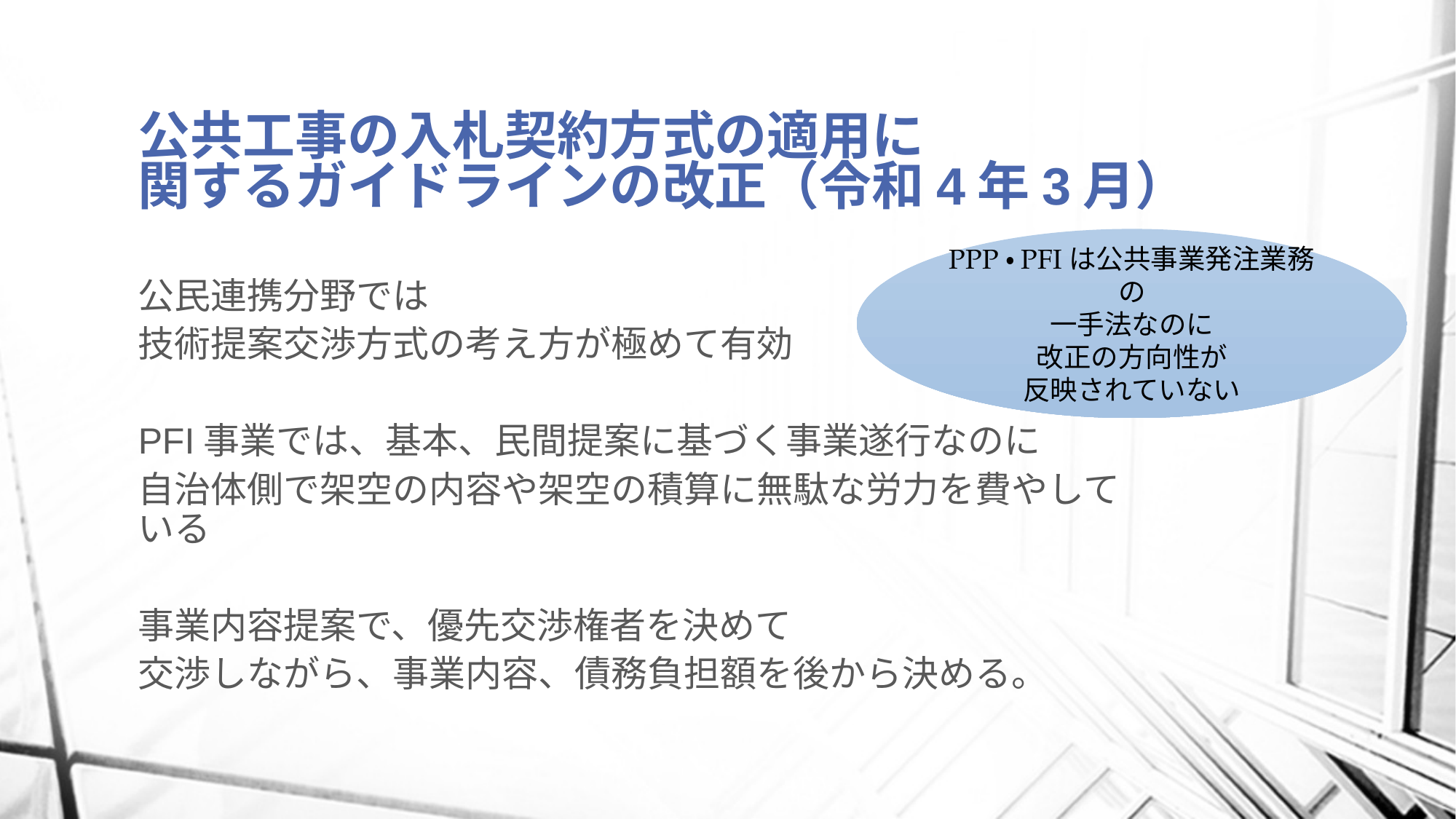

# 公共工事の入札契約方式の適用に 関するガイドラインの改正（令和4年3月）
PPP・PFIは公共事業発注業務の
一手法なのに
改正の方向性が
反映されていない
公民連携分野では
技術提案交渉方式の考え方が極めて有効

PFI事業では、基本、民間提案に基づく事業遂行なのに
自治体側で架空の内容や架空の積算に無駄な労力を費やしている

事業内容提案で、優先交渉権者を決めて
交渉しながら、事業内容、債務負担額を後から決める。